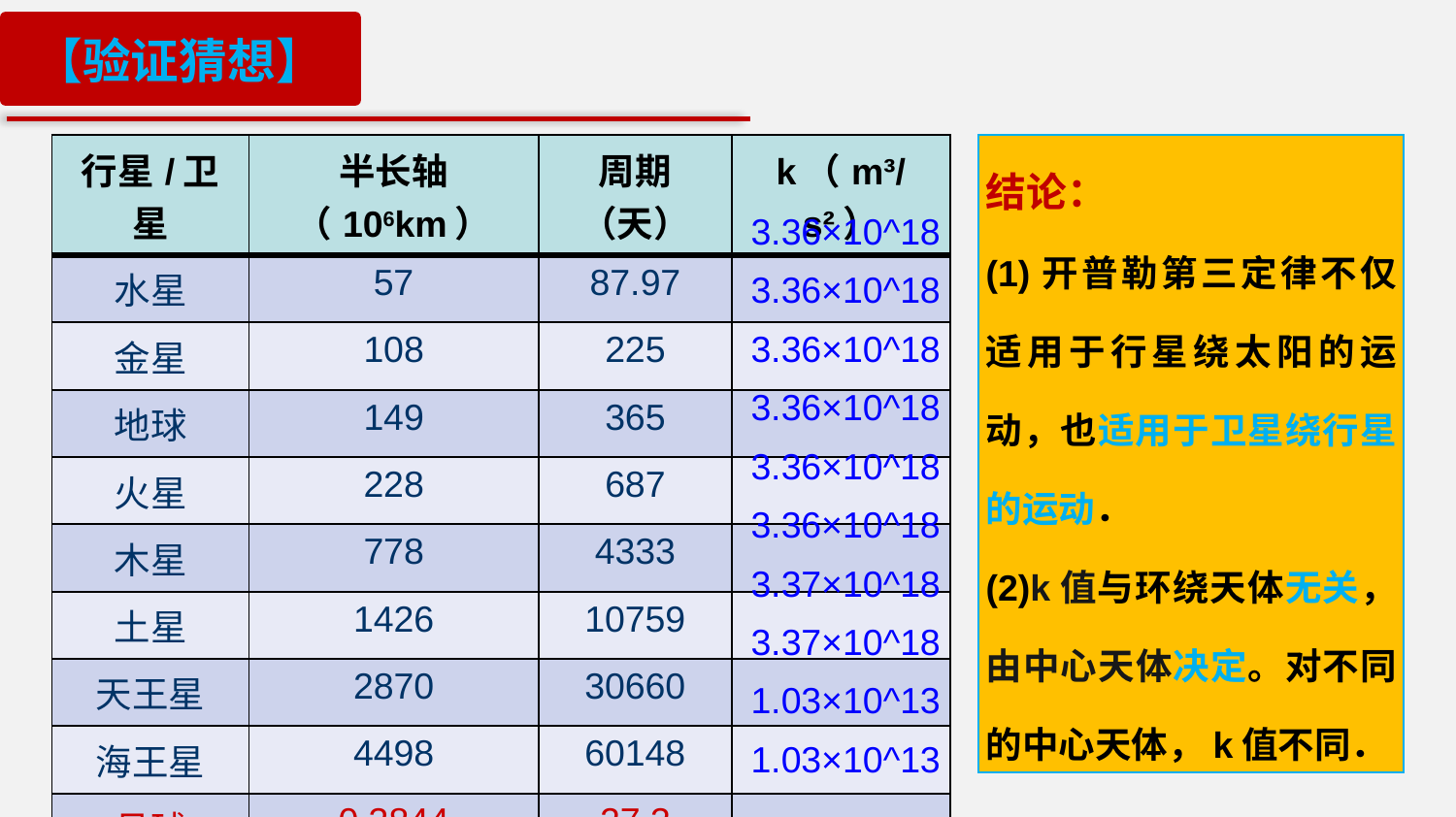

【验证猜想】
| 行星/卫星 | 半长轴（106km） | 周期（天） | k（m³/s²） |
| --- | --- | --- | --- |
| 水星 | 57 | 87.97 |  |
| 金星 | 108 | 225 |  |
| 地球 | 149 | 365 |  |
| 火星 | 228 | 687 |  |
| 木星 | 778 | 4333 |  |
| 土星 | 1426 | 10759 |  |
| 天王星 | 2870 | 30660 |  |
| 海王星 | 4498 | 60148 |  |
| 月球 | 0.3844 | 27.3 |  |
| 同步卫星 | 0.0424 | 1 |  |
结论：
(1)开普勒第三定律不仅适用于行星绕太阳的运动，也适用于卫星绕行星的运动．
(2)k值与环绕天体无关，由中心天体决定。对不同的中心天体，k值不同．
3.36×10^18
3.36×10^18
3.36×10^18
3.36×10^18
3.36×10^18
3.36×10^18
3.37×10^18
3.37×10^18
1.03×10^13
1.03×10^13